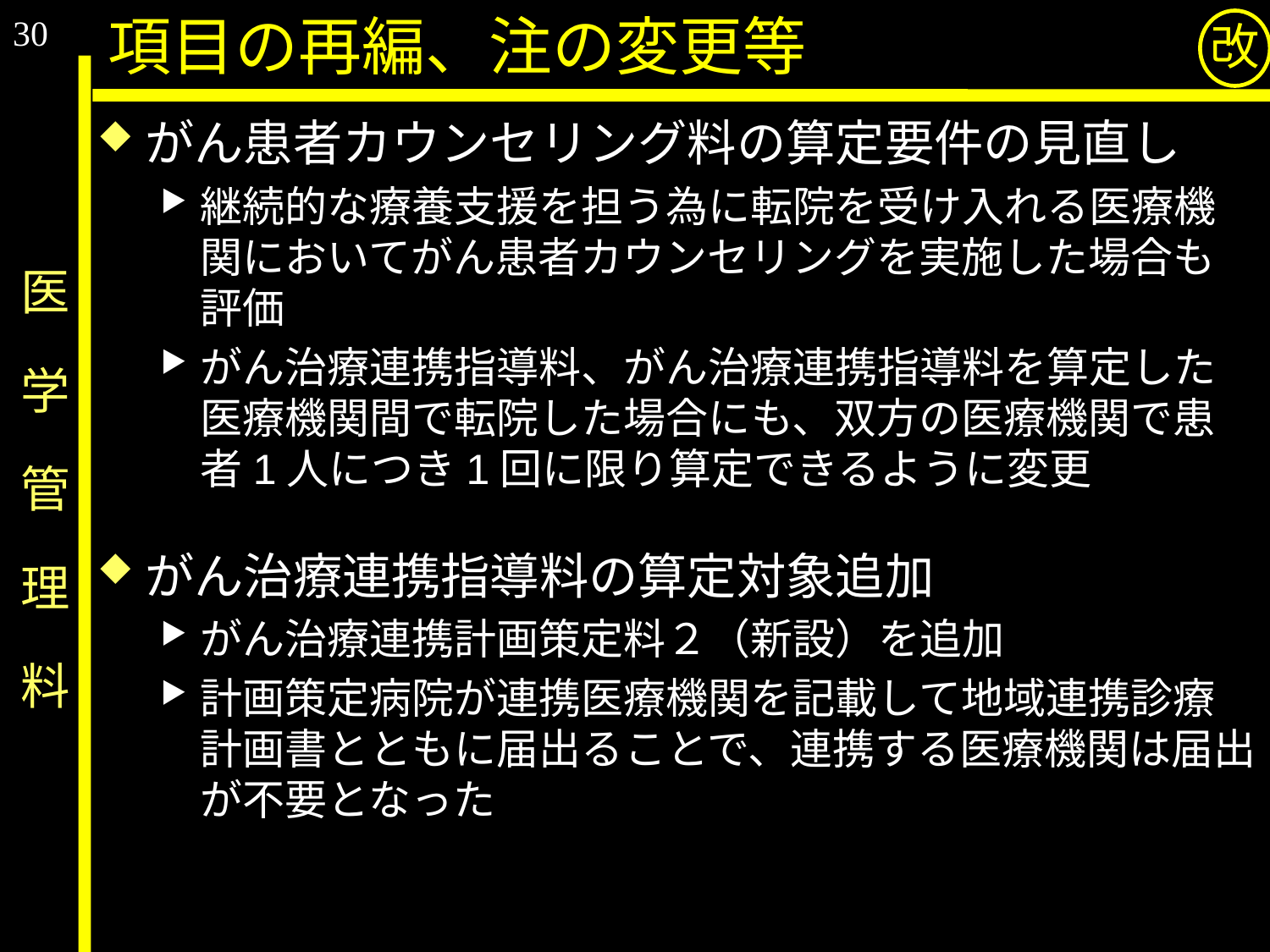

30
項目の再編、注の変更等
改

がん患者カウンセリング料の算定要件の見直し
継続的な療養支援を担う為に転院を受け入れる医療機関においてがん患者カウンセリングを実施した場合も評価
がん治療連携指導料、がん治療連携指導料を算定した医療機関間で転院した場合にも、双方の医療機関で患者1人につき1回に限り算定できるように変更

がん治療連携指導料の算定対象追加
がん治療連携計画策定料２（新設）を追加
計画策定病院が連携医療機関を記載して地域連携診療計画書とともに届出ることで、連携する医療機関は届出が不要となった

# 医　学　管　理　料